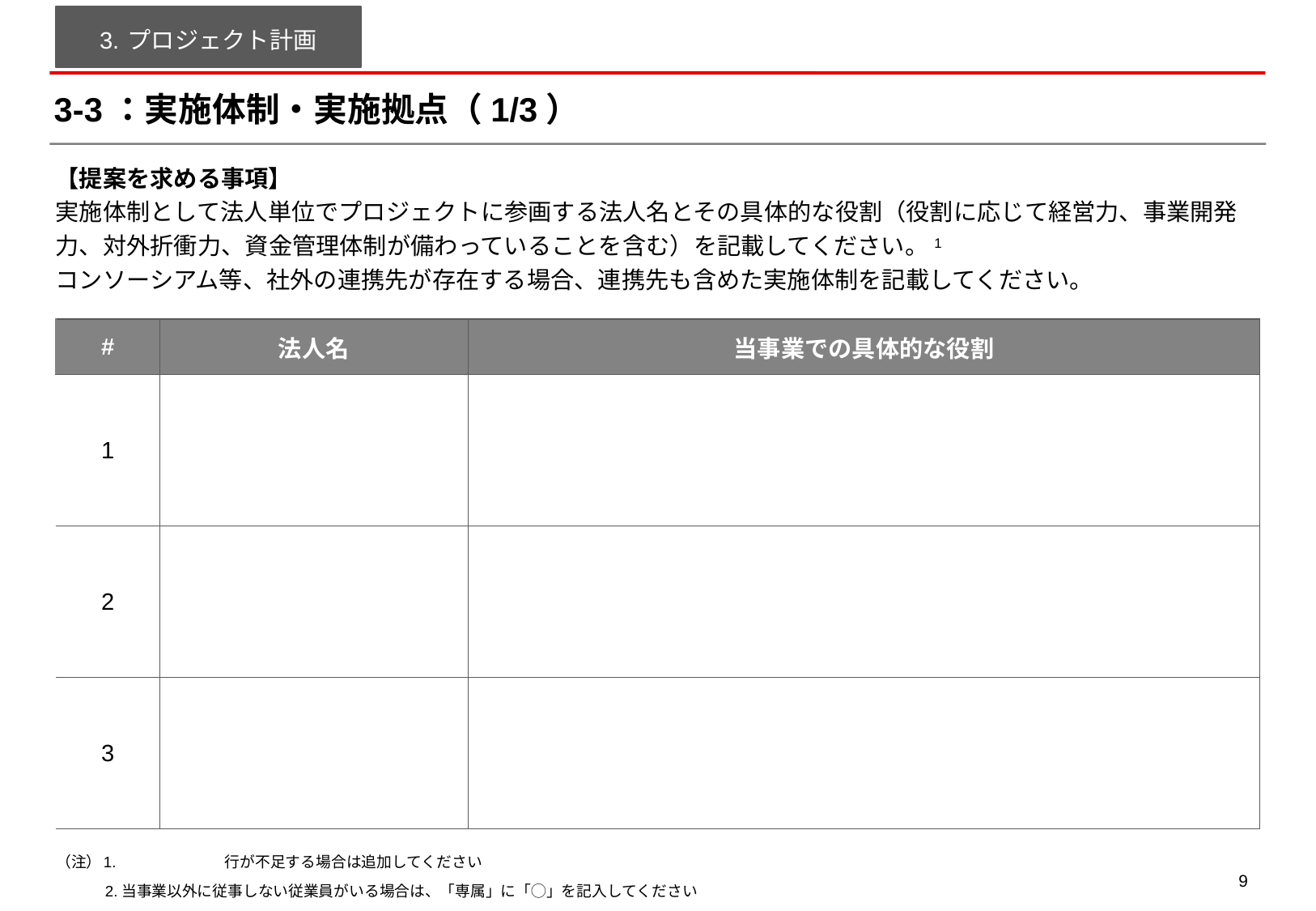

プロジェクト計画
# 3-3：実施体制・実施拠点（1/3）
【提案を求める事項】
実施体制として法人単位でプロジェクトに参画する法人名とその具体的な役割（役割に応じて経営力、事業開発力、対外折衝力、資金管理体制が備わっていることを含む）を記載してください。1
コンソーシアム等、社外の連携先が存在する場合、連携先も含めた実施体制を記載してください。
| # | 法人名 | 当事業での具体的な役割 |
| --- | --- | --- |
| 1 |  |  |
| 2 |  |  |
| 3 |  |  |
（注）	1.	行が不足する場合は追加してください
　　　2.当事業以外に従事しない従業員がいる場合は、「専属」に「◯」を記入してください